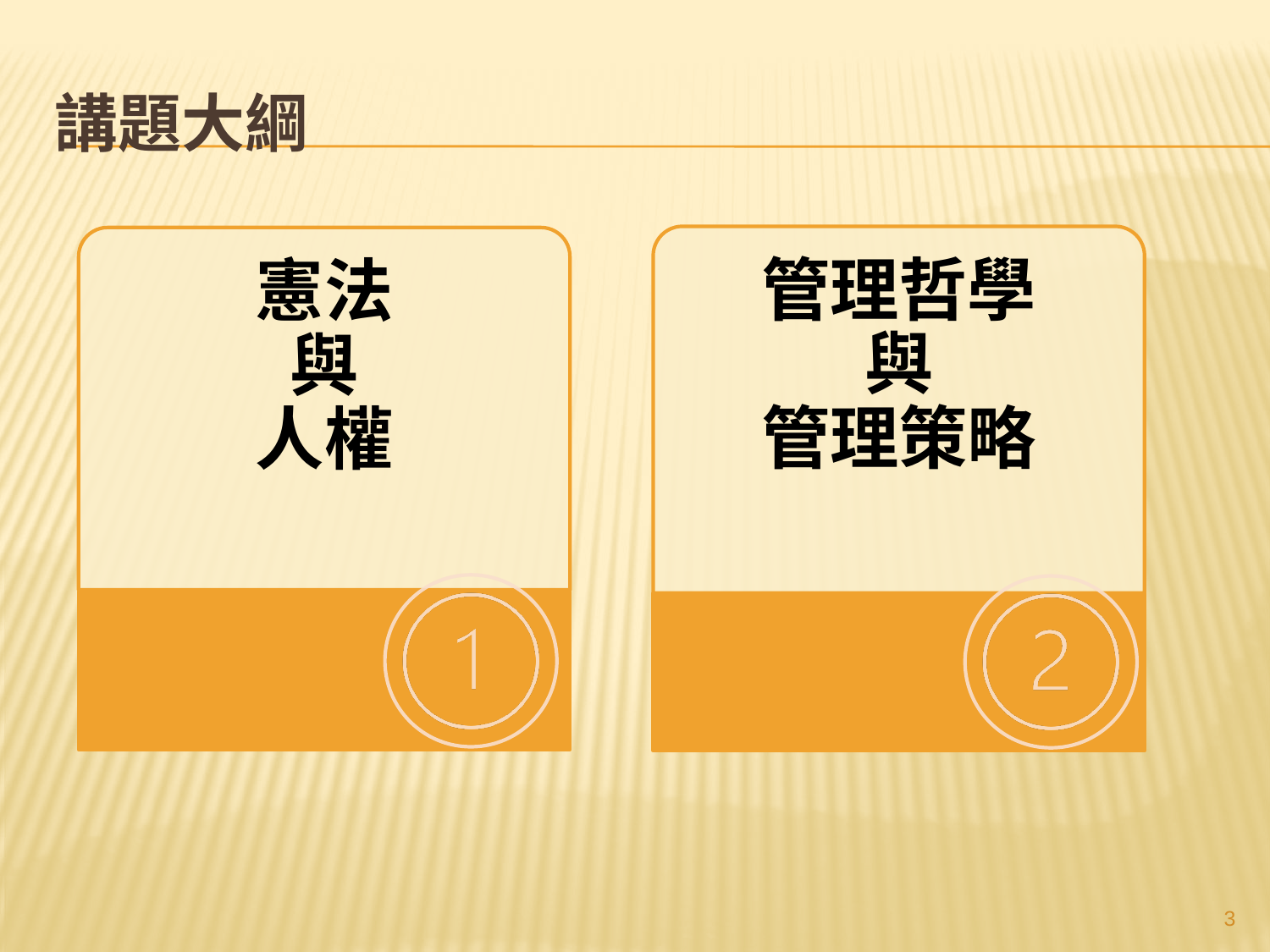

# 講題大綱
憲法
與
人權

管理哲學
與
管理策略

3